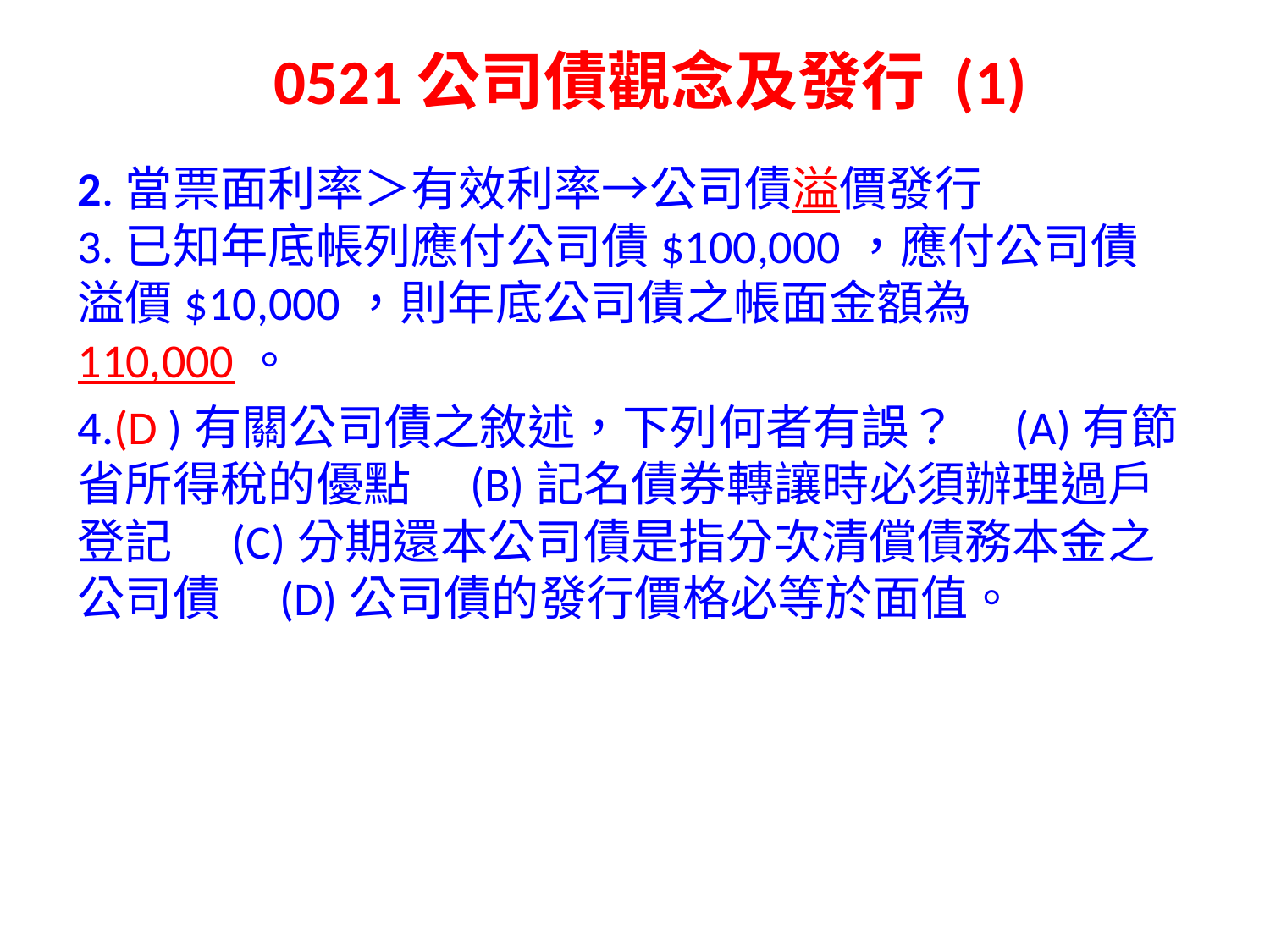

# 0521公司債觀念及發行 (1)
2.當票面利率＞有效利率→公司債溢價發行
3.已知年底帳列應付公司債$100,000，應付公司債溢價$10,000，則年底公司債之帳面金額為110,000。
4.(D )有關公司債之敘述，下列何者有誤？　(A)有節省所得稅的優點　(B)記名債券轉讓時必須辦理過戶登記　(C)分期還本公司債是指分次清償債務本金之公司債　(D)公司債的發行價格必等於面值。